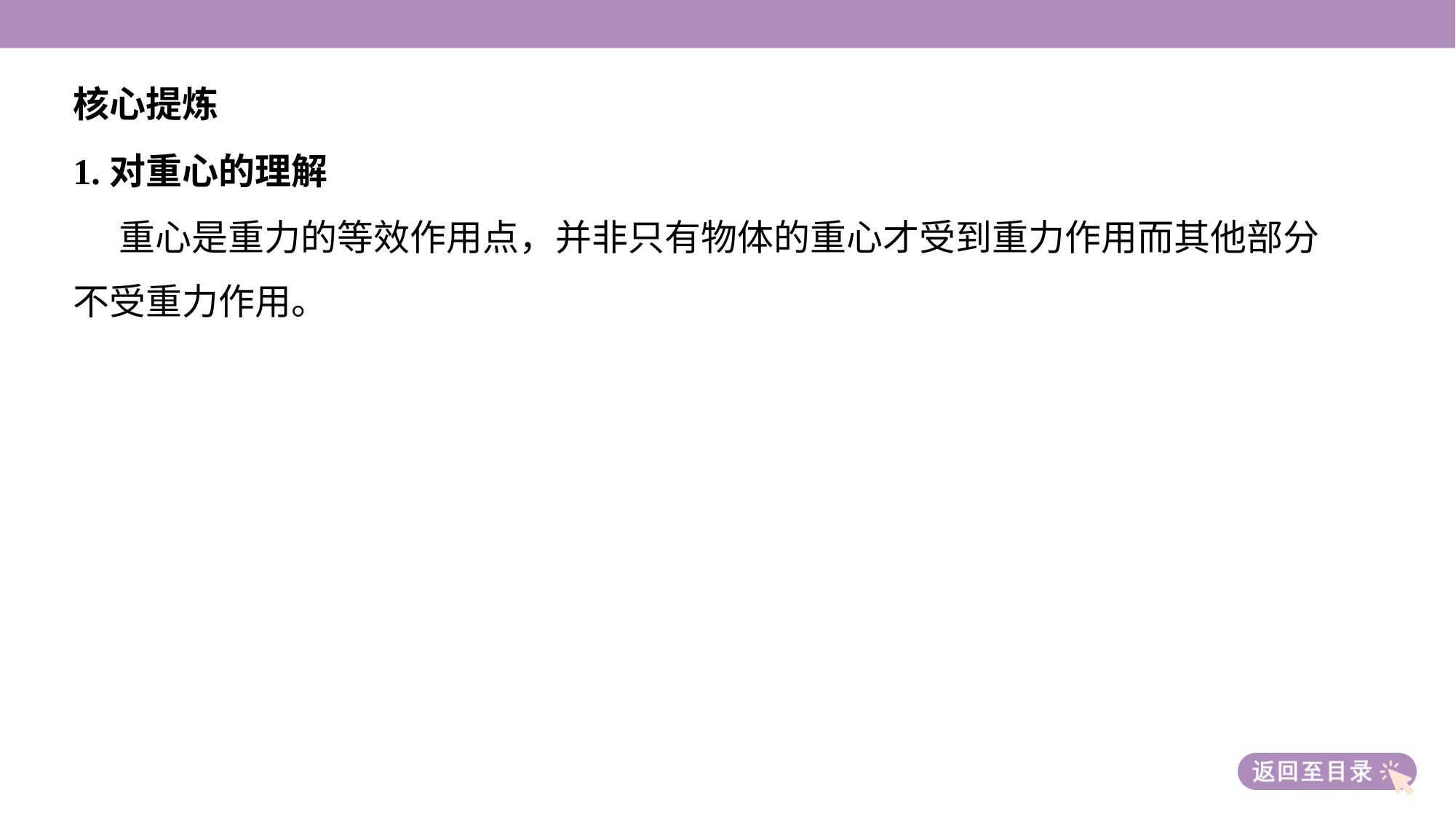

核心提炼
1.对重心的理解
    重心是重力的等效作用点，并非只有物体的重心才受到重力作用而其他部分
不受重力作用。